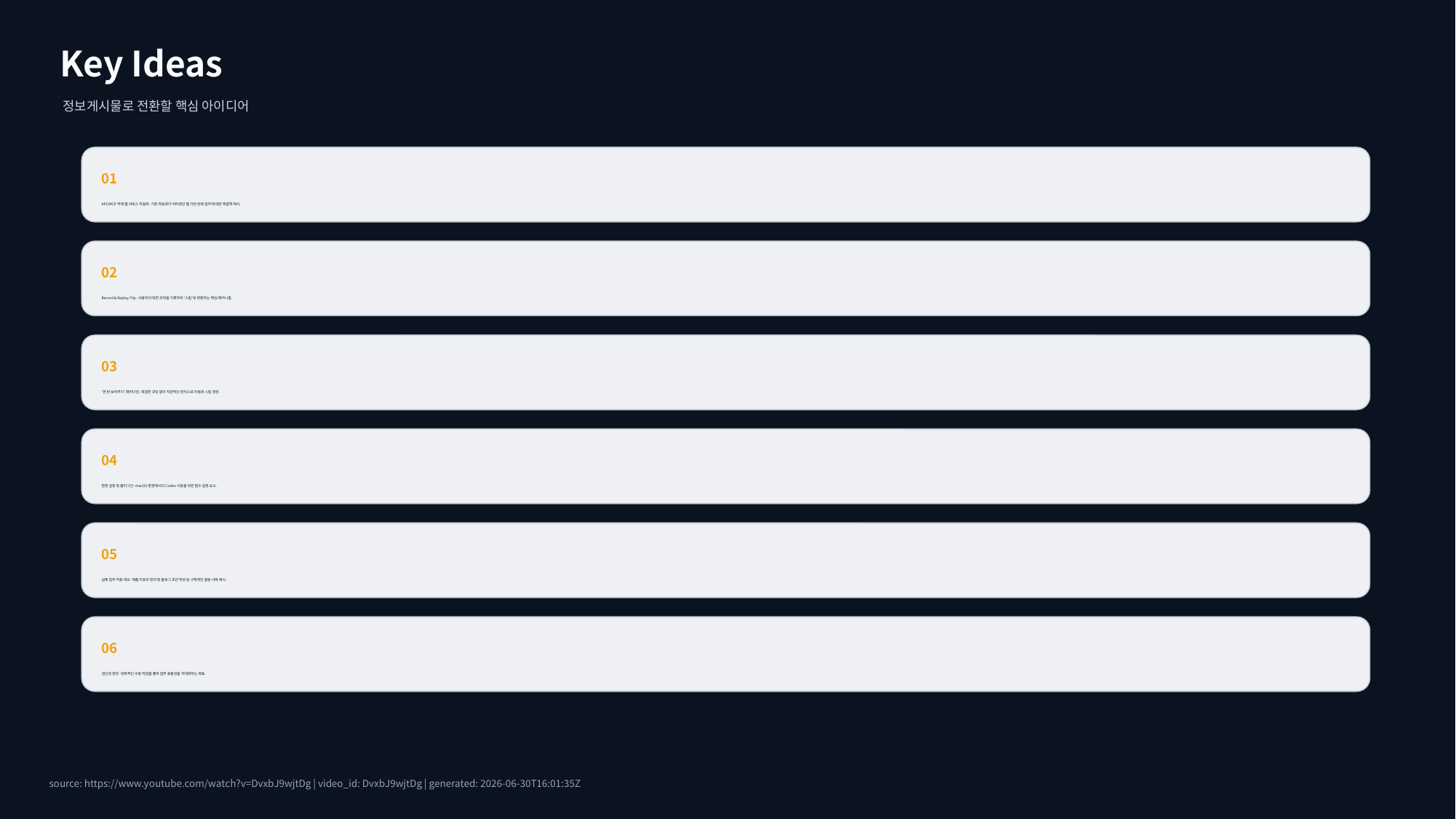

Key Ideas
정보게시물로 전환할 핵심 아이디어

01
API/MCP 부재 웹 서비스 자동화: 기존 자동화가 어려웠던 웹 기반 반복 업무에 대한 해결책 제시.

02
Record & Replay 기능: 사용자의 화면 조작을 기록하여 '스킬'로 변환하는 핵심 메커니즘.

03
'한 번 보여주기' 패러다임: 복잡한 코딩 없이 직관적인 방식으로 자동화 스킬 생성.

04
환경 설정 및 플러그인: macOS 환경에서의 Codex 사용을 위한 필수 설정 요소.

05
실제 업무 적용 데모: 매출 리포트 정리 및 블로그 초안 작성 등 구체적인 활용 사례 제시.

06
생산성 향상: 반복적인 수동 작업을 줄여 업무 효율성을 극대화하는 목표.
source: https://www.youtube.com/watch?v=DvxbJ9wjtDg | video_id: DvxbJ9wjtDg | generated: 2026-06-30T16:01:35Z